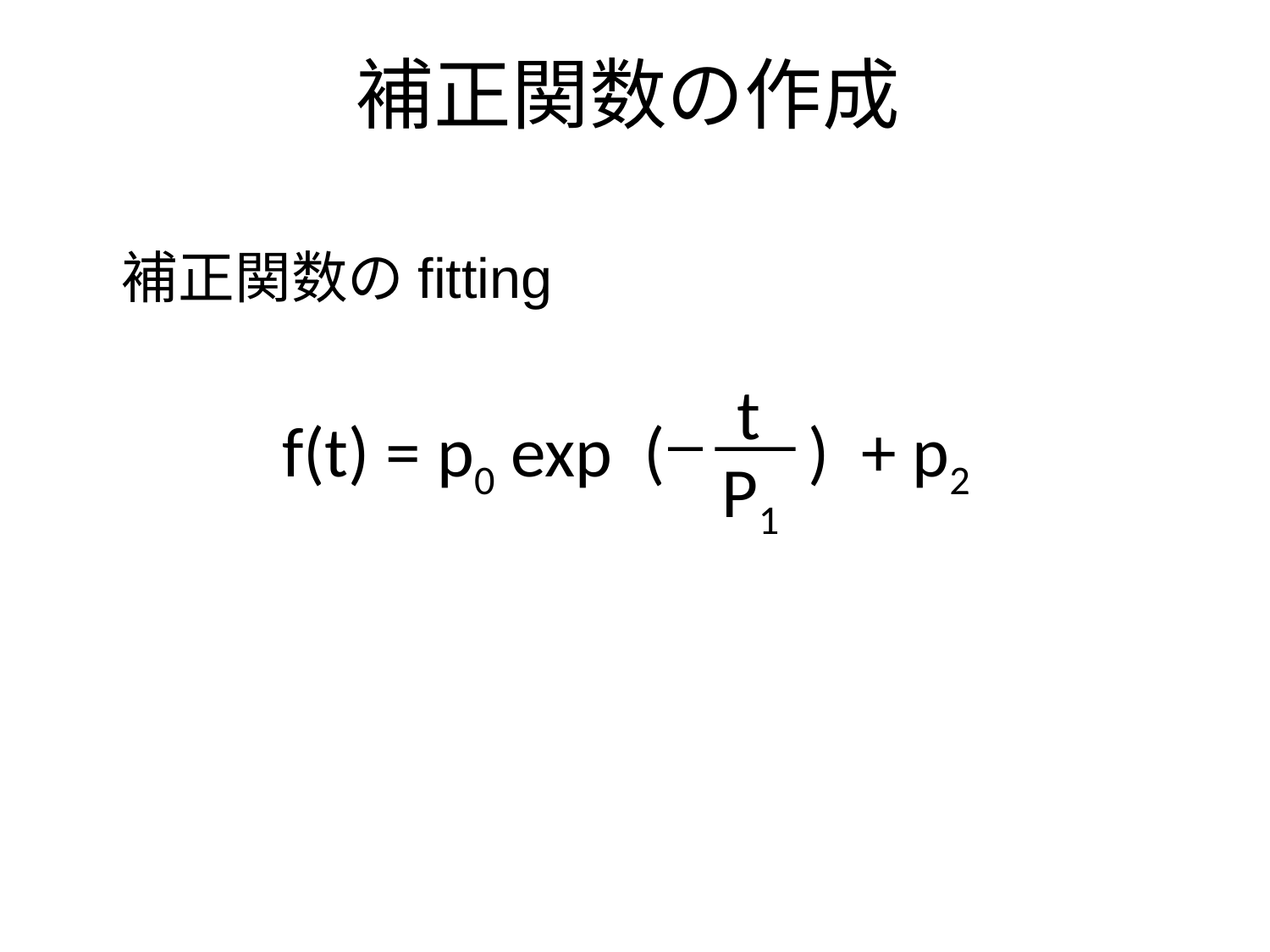

補正関数の作成
補正関数のfitting
t
f(t) = p0 exp  (         )  + p2
P1